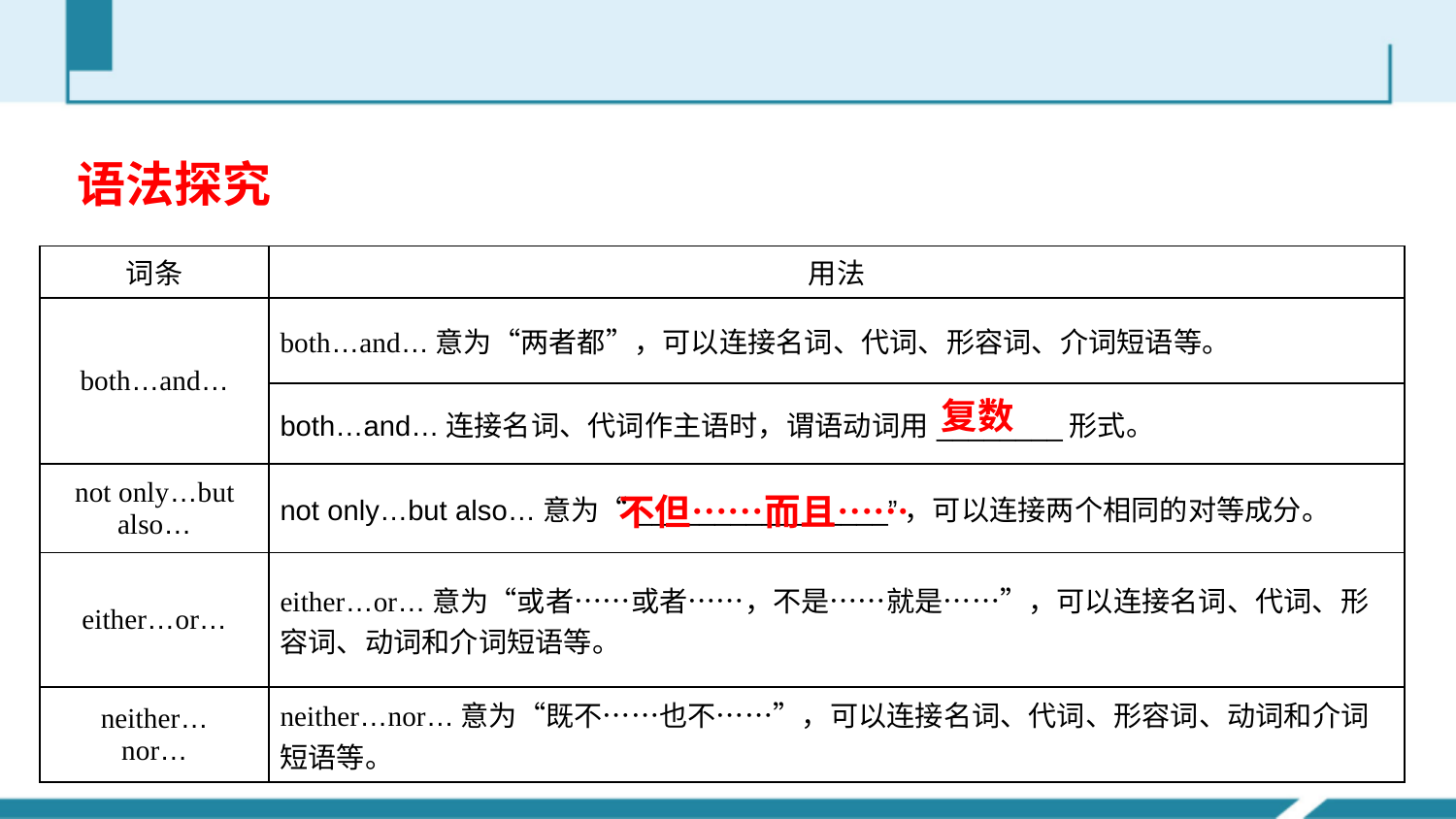

语法探究
| 词条 | 用法 |
| --- | --- |
| both…and… | both…and…意为“两者都”，可以连接名词、代词、形容词、介词短语等。 |
|  | both…and…连接名词、代词作主语时，谓语动词用\_\_\_\_\_\_\_\_形式。 |
| not only…but also… | not only…but also…意为“\_\_\_\_\_\_\_\_\_\_\_\_\_\_\_\_”，可以连接两个相同的对等成分。 |
| either…or… | either…or…意为“或者……或者……，不是……就是……”，可以连接名词、代词、形容词、动词和介词短语等。 |
| neither… nor… | neither…nor…意为“既不……也不……”，可以连接名词、代词、形容词、动词和介词短语等。 |
复数
不但……而且……